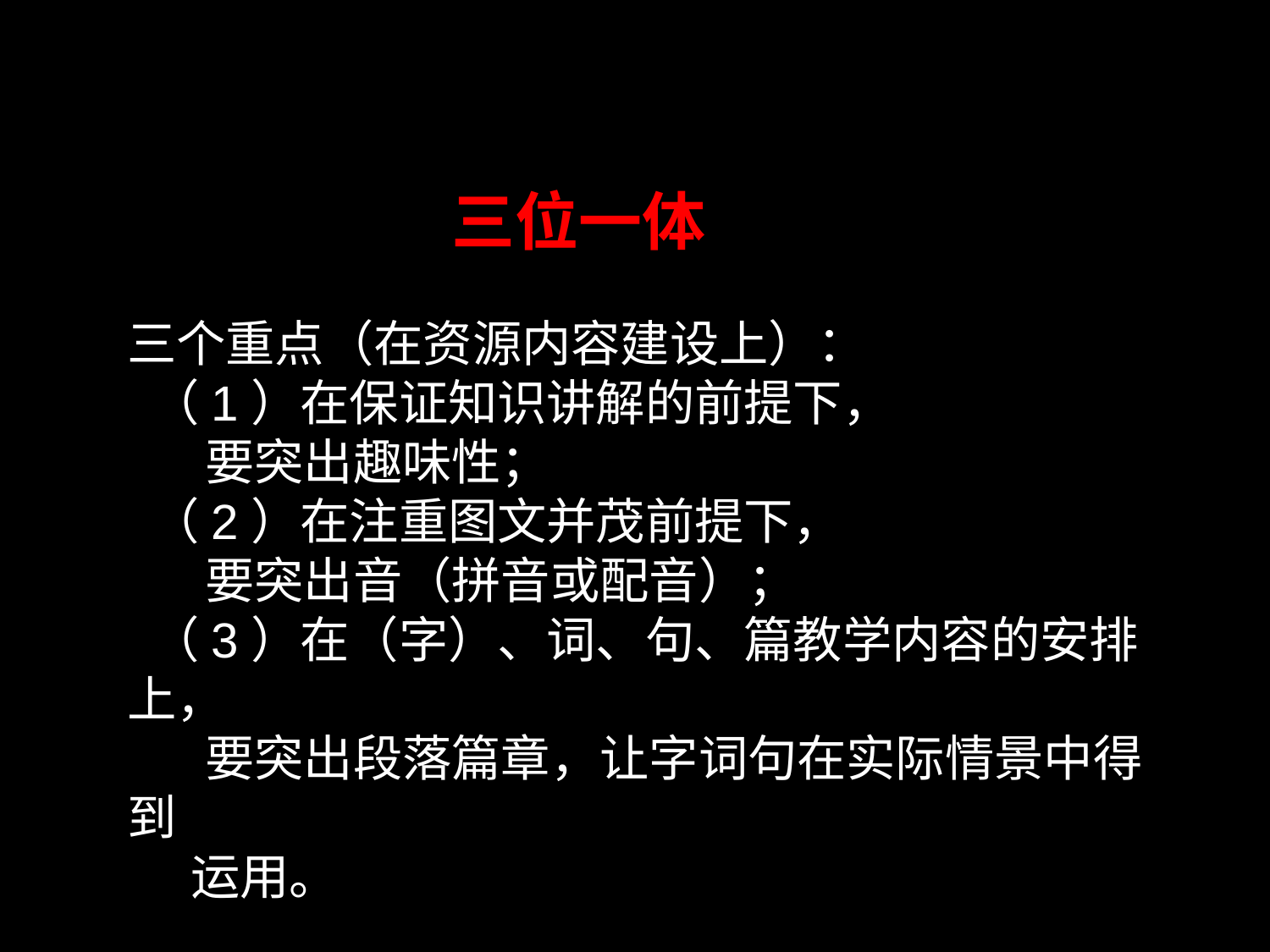

# 三位一体
三个重点（在资源内容建设上）：
 （1）在保证知识讲解的前提下，
      要突出趣味性；
 （2）在注重图文并茂前提下，
      要突出音（拼音或配音）；
 （3）在（字）、词、句、篇教学内容的安排上，
      要突出段落篇章，让字词句在实际情景中得到
运用。